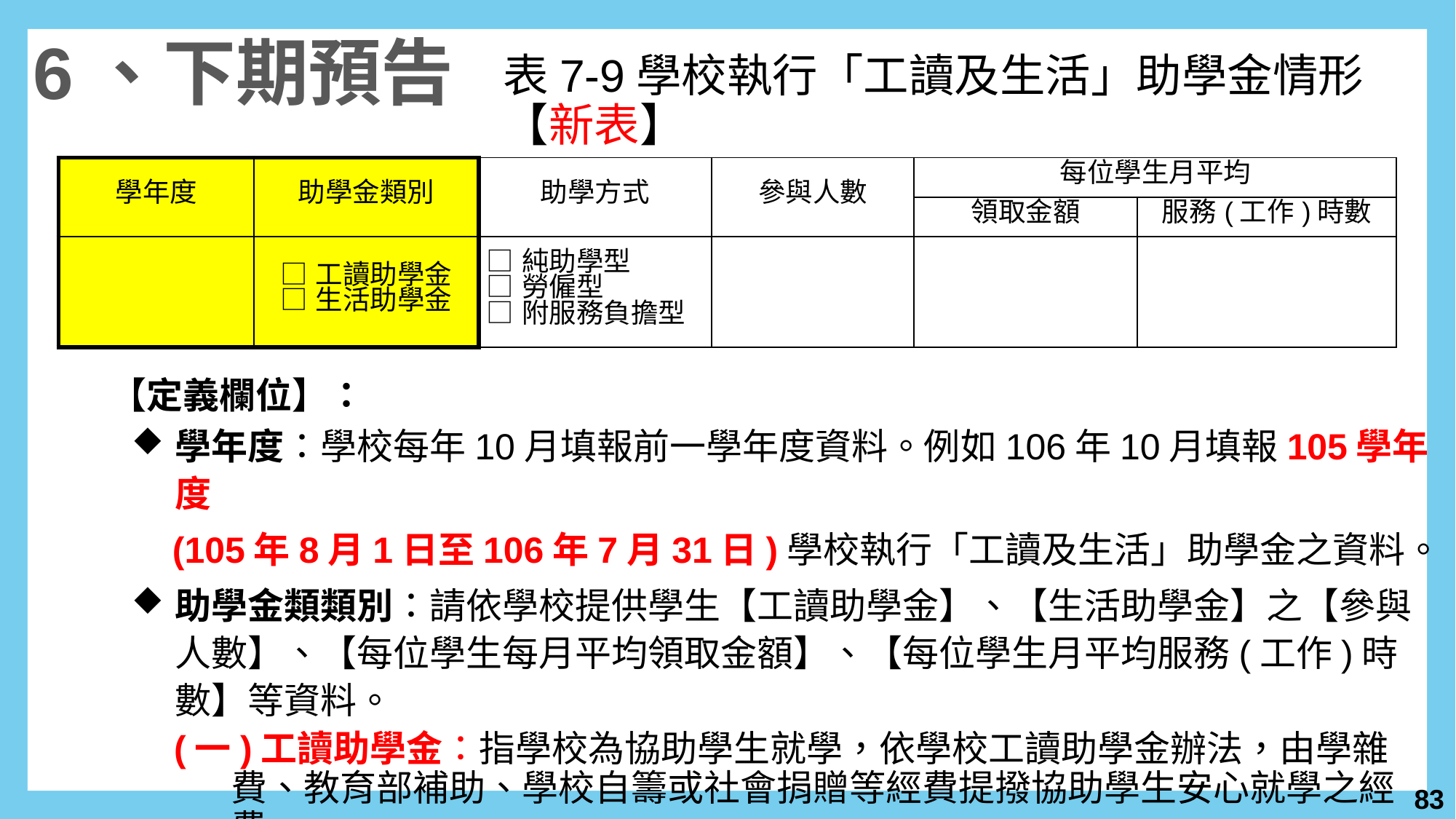

6、下期預告
表7-9學校執行「工讀及生活」助學金情形
【新表】

| 學年度 | 助學金類別 | 助學方式 | 參與人數 | 每位學生月平均 |  |
| --- | --- | --- | --- | --- | --- |
|  |  |  |  | 領取金額 | 服務(工作)時數 |
|  | □工讀助學金 □生活助學金 | □純助學型 □勞僱型 □附服務負擔型 |  |  |  |
【定義欄位】：
學年度：學校每年10月填報前一學年度資料。例如106年10月填報105學年度
    (105年8月1日至106年7月31日)學校執行「工讀及生活」助學金之資料。
助學金類類別：請依學校提供學生【工讀助學金】、【生活助學金】之【參與人數】、【每位學生每月平均領取金額】、【每位學生月平均服務(工作)時數】等資料。
(一)工讀助學金：指學校為協助學生就學，依學校工讀助學金辦法，由學雜費、教育部補助、學校自籌或社會捐贈等經費提撥協助學生安心就學之經費。
【106年10月因應「教育部」需求預計新增本表】

83